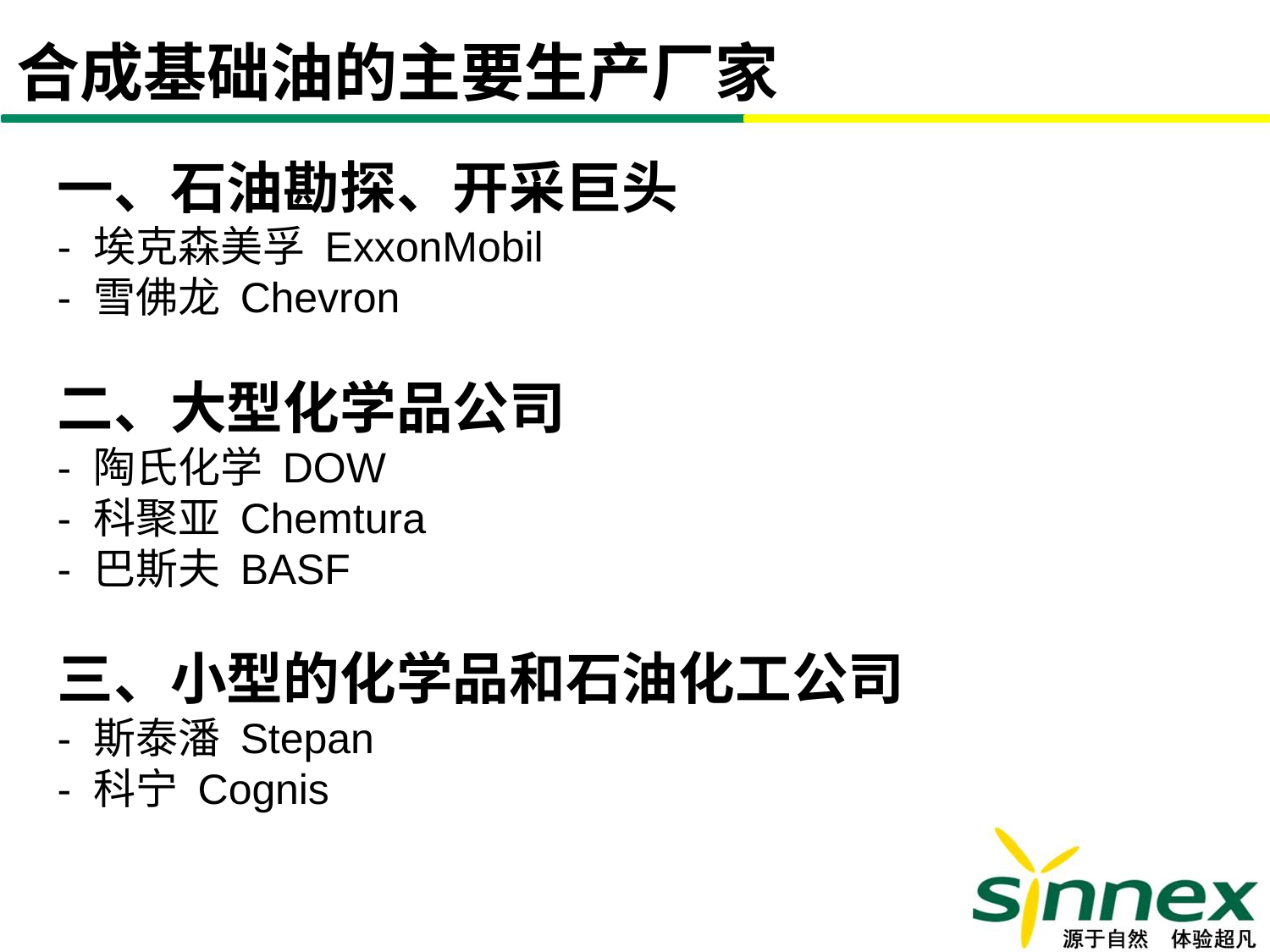

合成基础油的主要生产厂家
一、石油勘探、开采巨头
- 埃克森美孚 ExxonMobil
- 雪佛龙 Chevron

二、大型化学品公司
- 陶氏化学 DOW
- 科聚亚 Chemtura
- 巴斯夫 BASF

三、小型的化学品和石油化工公司
- 斯泰潘 Stepan
- 科宁 Cognis